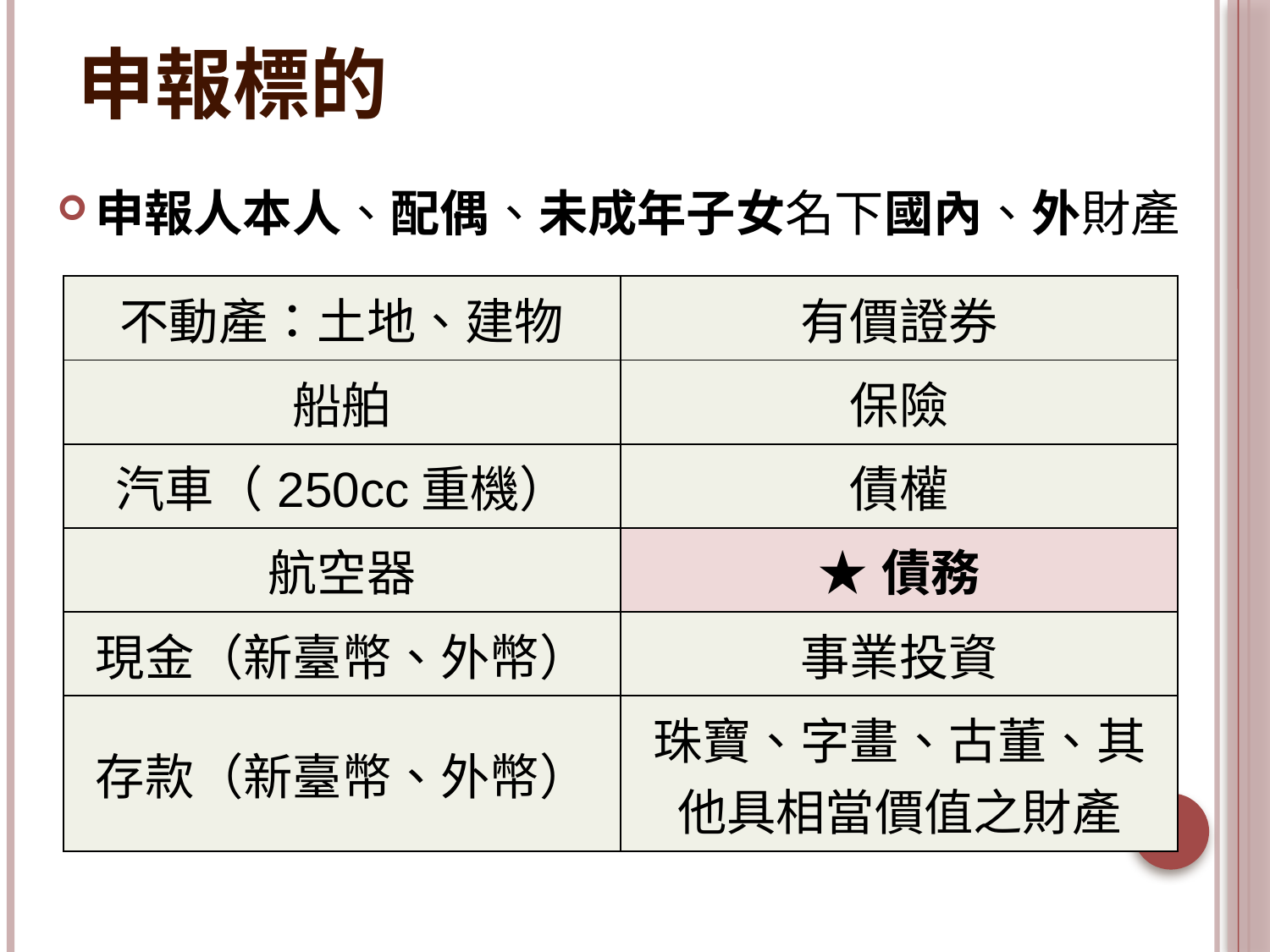

# 申報標的
申報人本人、配偶、未成年子女名下國內、外財產
| 不動產：土地、建物 | 有價證券 |
| --- | --- |
| 船舶 | 保險 |
| 汽車（250cc重機） | 債權 |
| 航空器 | ★債務 |
| 現金（新臺幣、外幣） | 事業投資 |
| 存款（新臺幣、外幣） | 珠寶、字畫、古董、其他具相當價值之財產 |